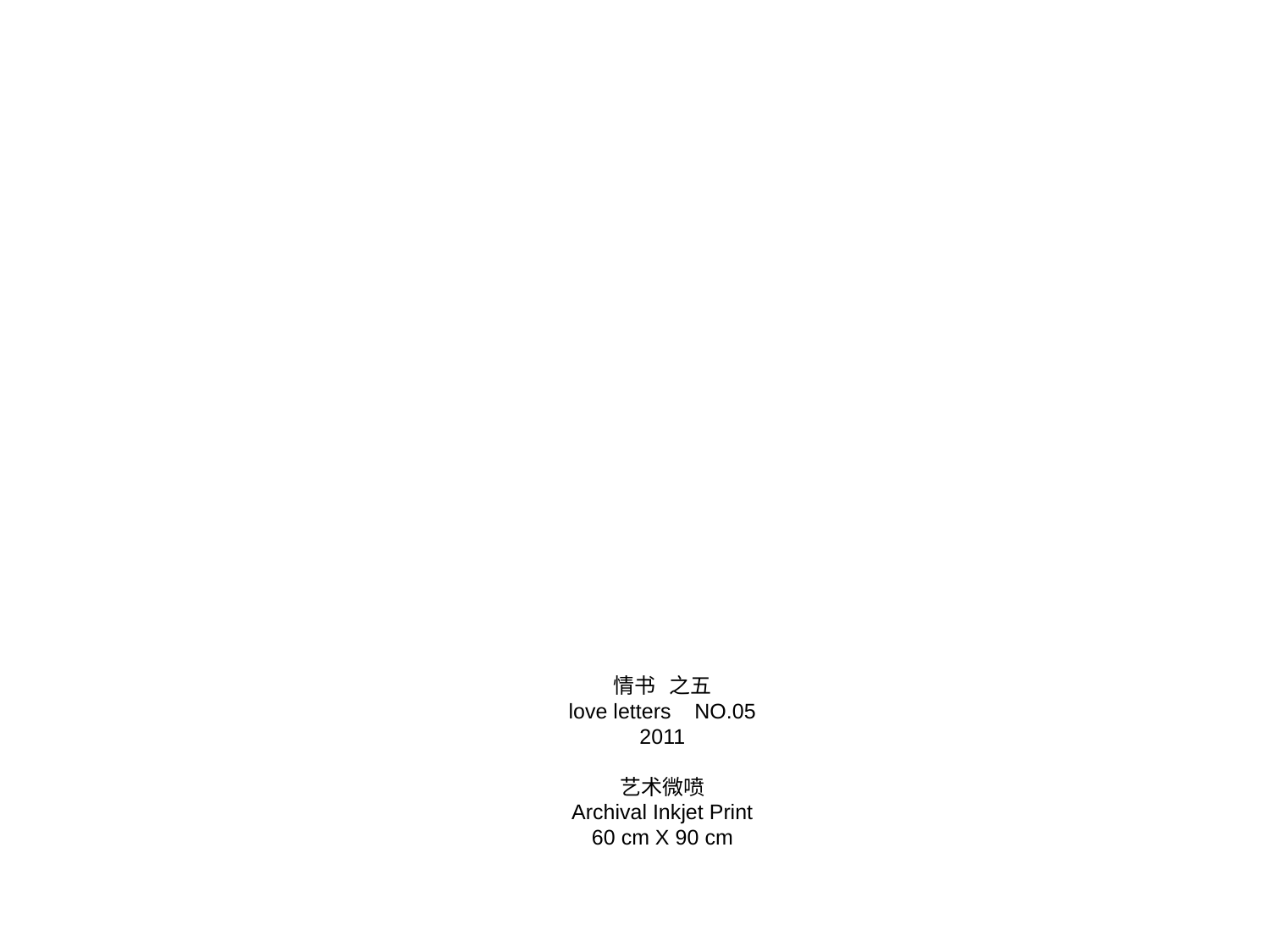

情书   之五
love letters    NO.05
2011

艺术微喷
Archival Inkjet Print
60 cm X 90 cm